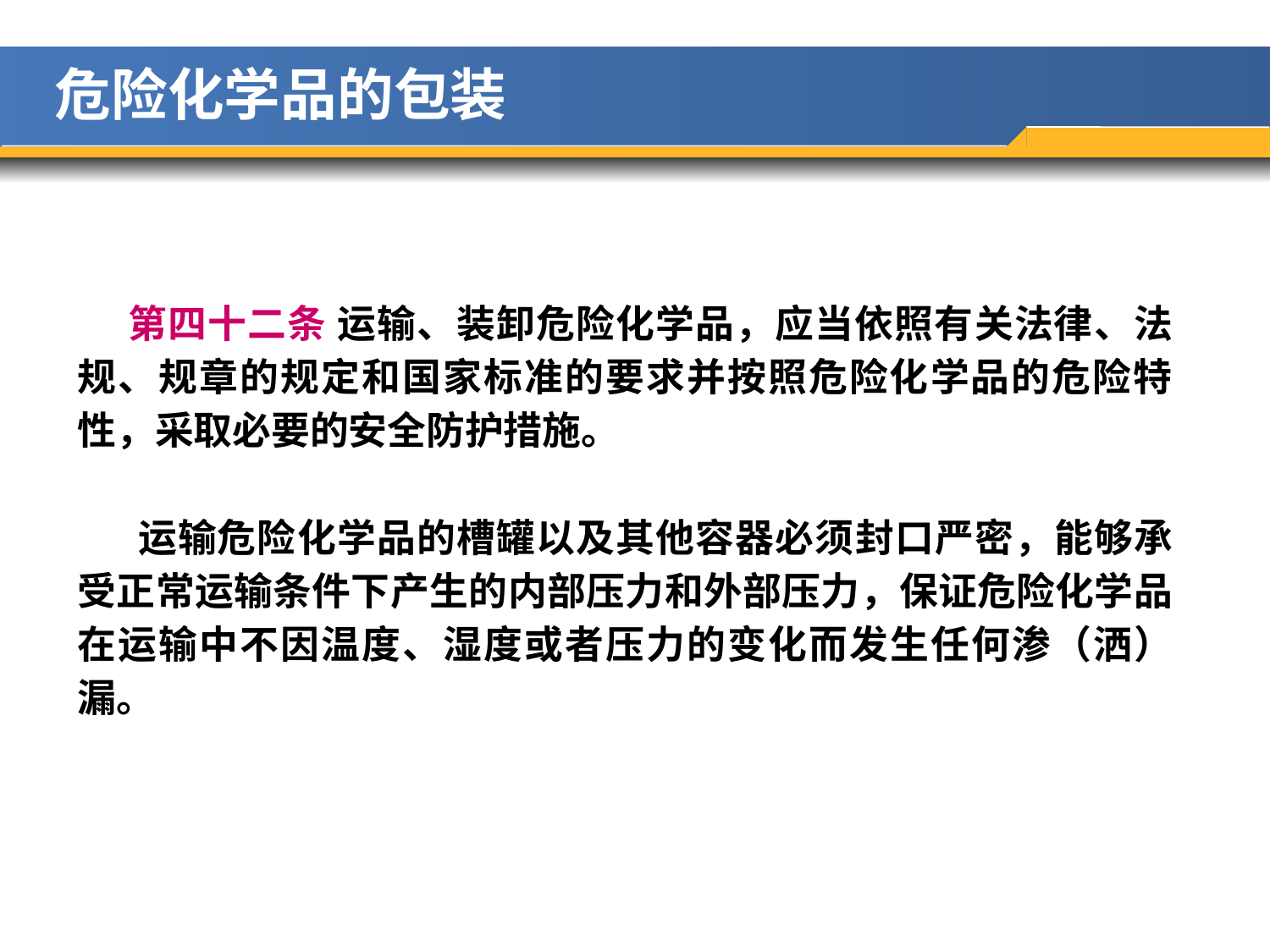

危险化学品的包装

    第四十二条 运输、装卸危险化学品，应当依照有关法律、法规、规章的规定和国家标准的要求并按照危险化学品的危险特性，采取必要的安全防护措施。

     运输危险化学品的槽罐以及其他容器必须封口严密，能够承受正常运输条件下产生的内部压力和外部压力，保证危险化学品在运输中不因温度、湿度或者压力的变化而发生任何渗（洒）漏。